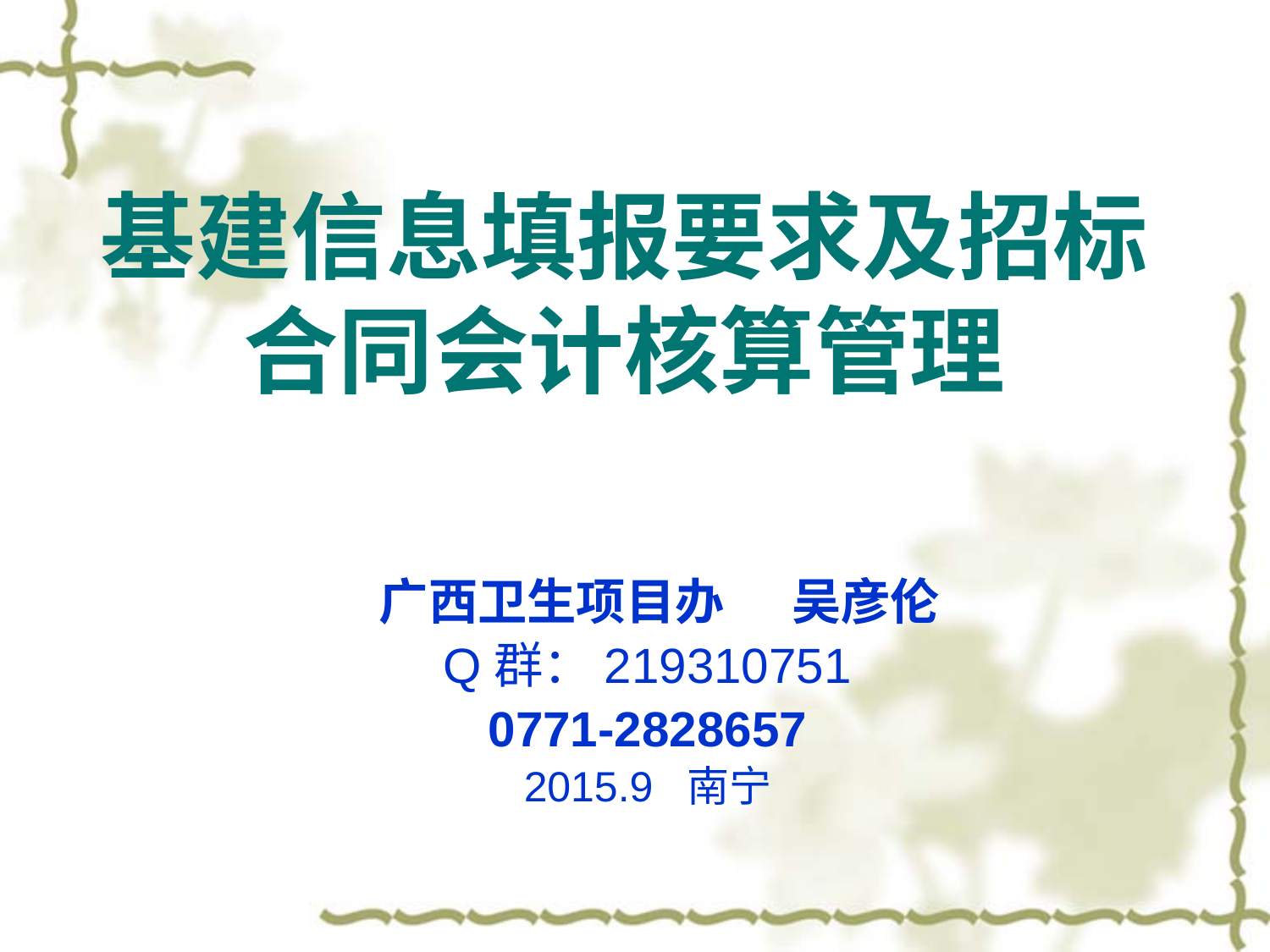

基建信息填报要求及招标合同会计核算管理
 广西卫生项目办      吴彦伦
Q群：219310751
0771-2828657
2015.9  南宁